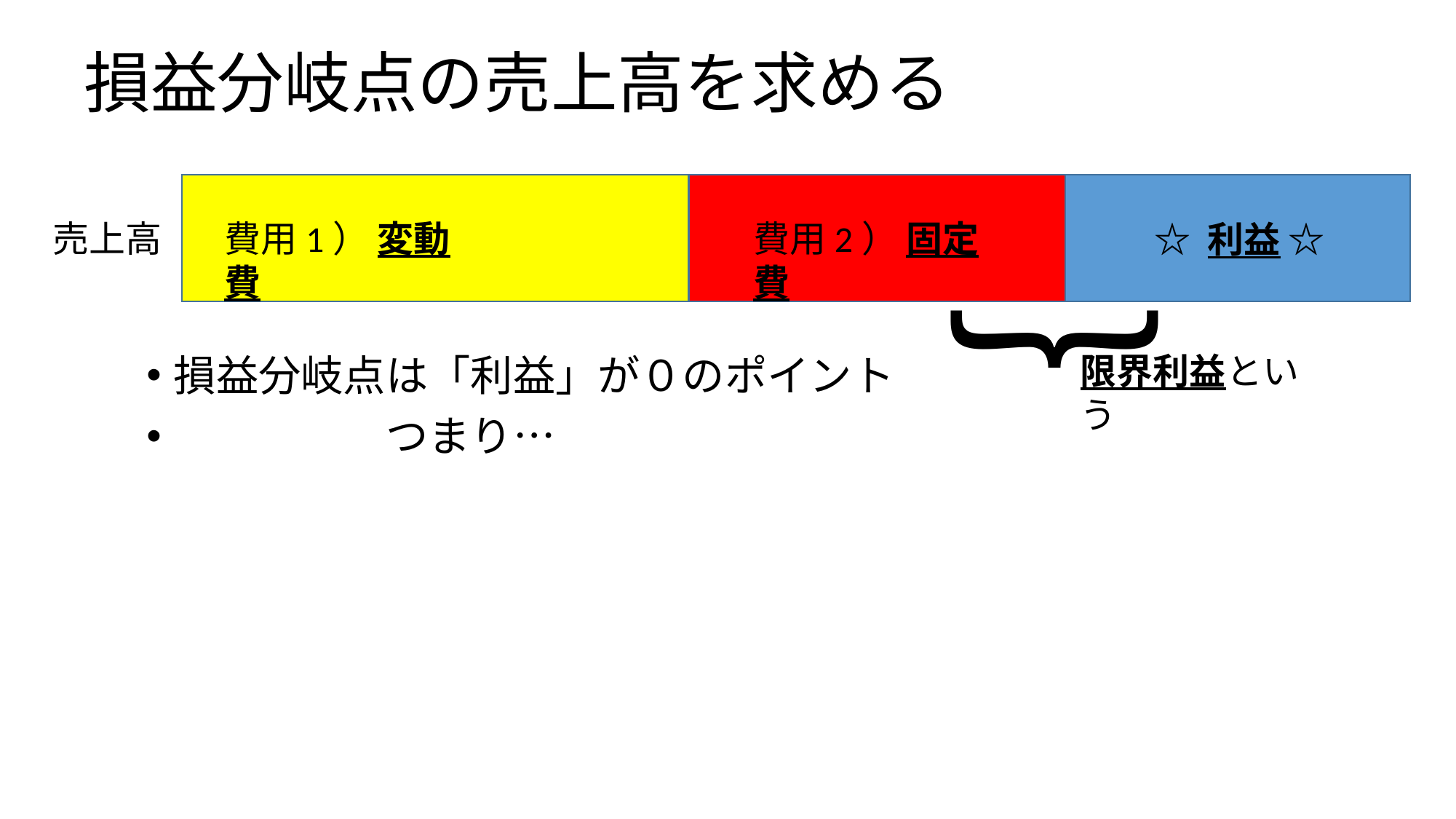

# 損益分岐点の売上高を求める

費用2） 固定費
売上高
費用1） 変動費
☆ 利益 ☆
｝
限界利益という
損益分岐点は「利益」が０のポイント
　　　　　つまり…